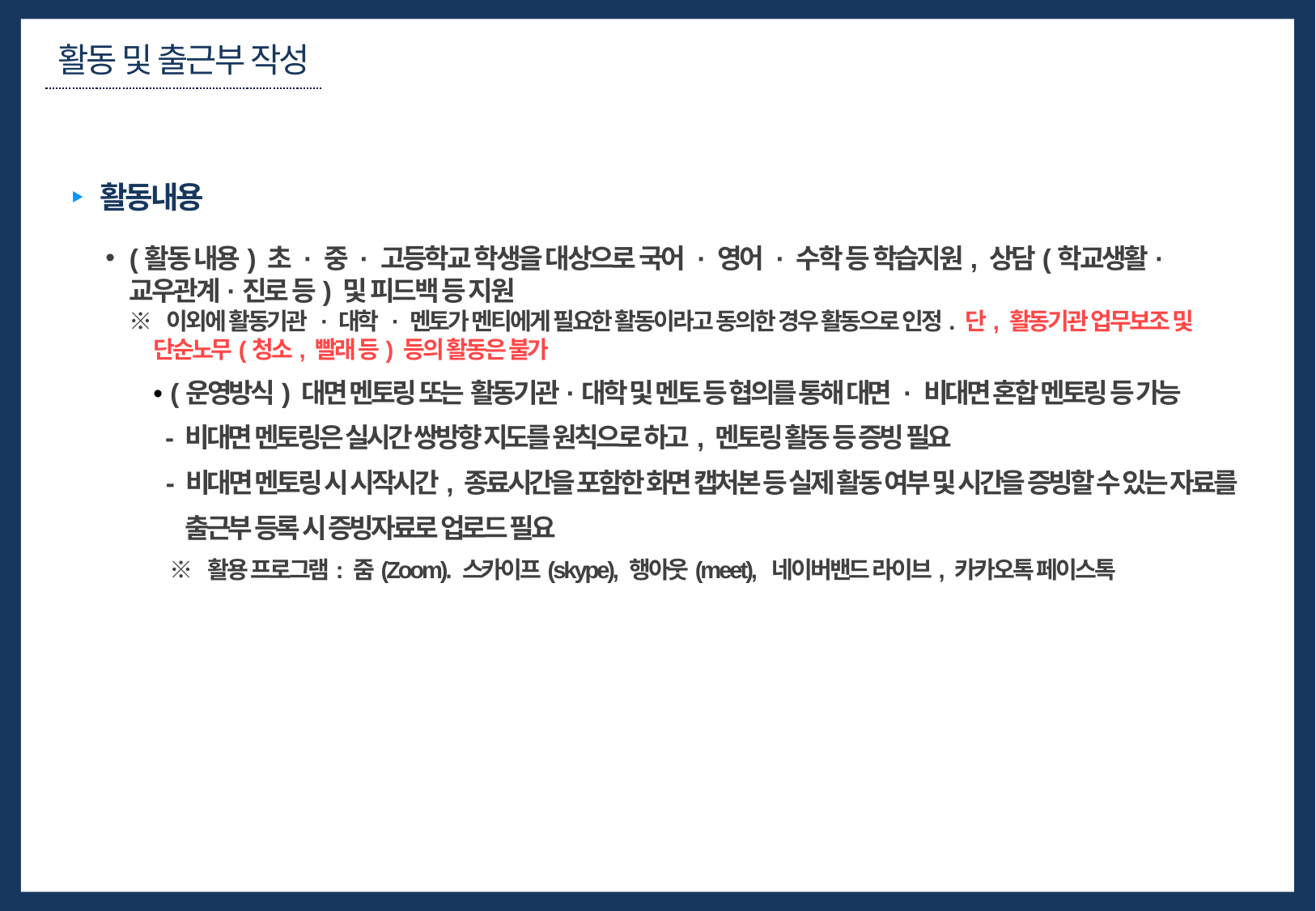

활동 및 출근부 작성
활동내용

(활동 내용) 초 · 중 · 고등학교 학생을 대상으로 국어 · 영어 · 수학 등 학습지원, 상담(학교생활·교우관계·진로 등) 및 피드백 등 지원
※  이외에 활동기관 · 대학 · 멘토가 멘티에게 필요한 활동이라고 동의한 경우 활동으로 인정. 단, 활동기관 업무보조 및
단순노무(청소, 빨래 등) 등의 활동은 불가
• (운영방식) 대면 멘토링 또는  활동기관·대학 및 멘토 등 협의를 통해 대면 · 비대면 혼합 멘토링 등 가능
  - 비대면 멘토링은 실시간 쌍방향 지도를 원칙으로 하고, 멘토링 활동 등 증빙 필요
  - 비대면 멘토링 시 시작시간, 종료시간을 포함한 화면 캡처본 등 실제 활동 여부 및 시간을 증빙할 수 있는 자료를
     출근부 등록 시 증빙자료로 업로드 필요
    ※  활용 프로그램: 줌(Zoom). 스카이프(skype), 행아웃(meet),  네이버밴드 라이브, 카카오톡 페이스톡